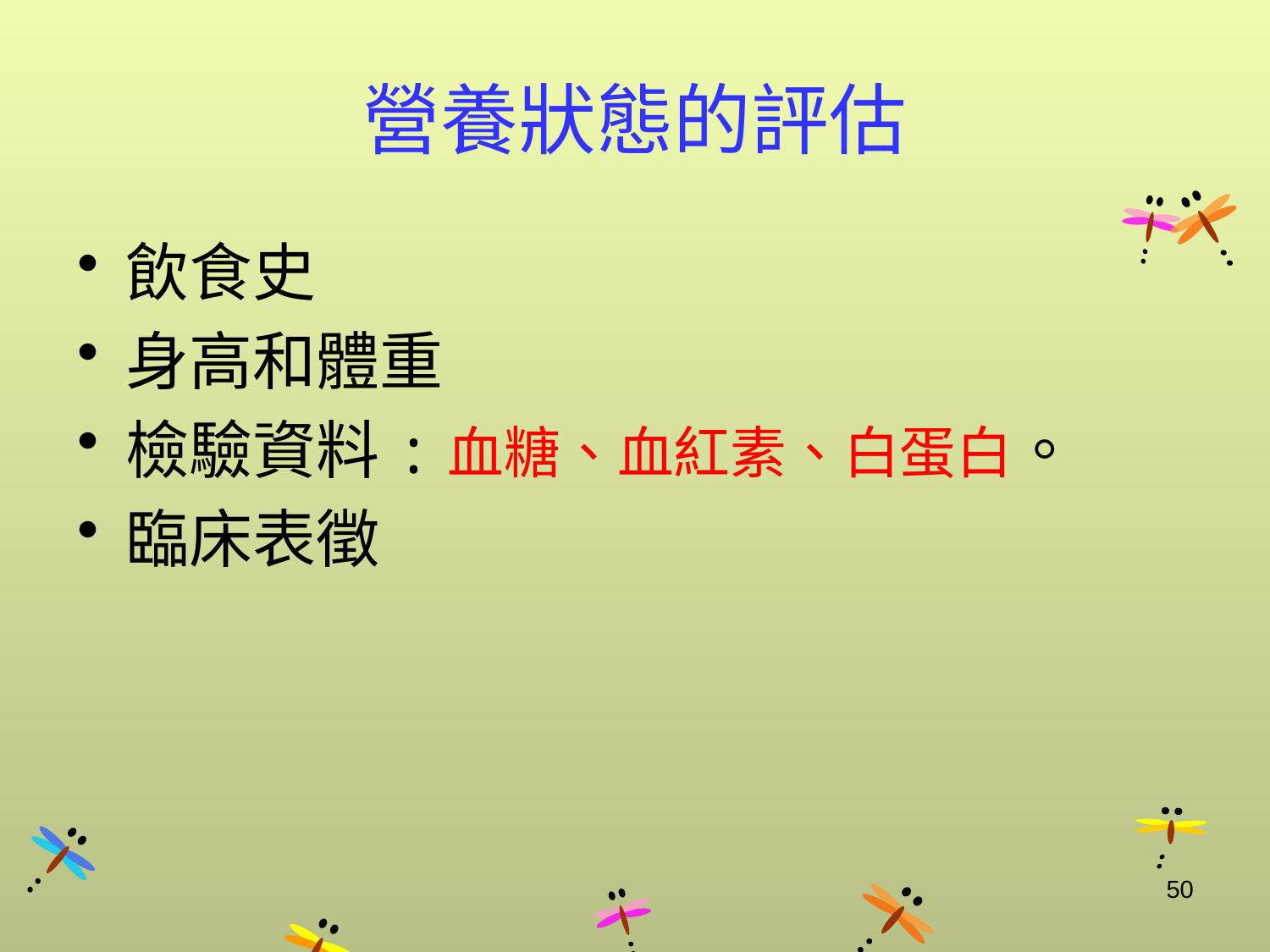

# 營養狀態的評估
飲食史
身高和體重
檢驗資料:血糖、血紅素、白蛋白。
臨床表徵
50